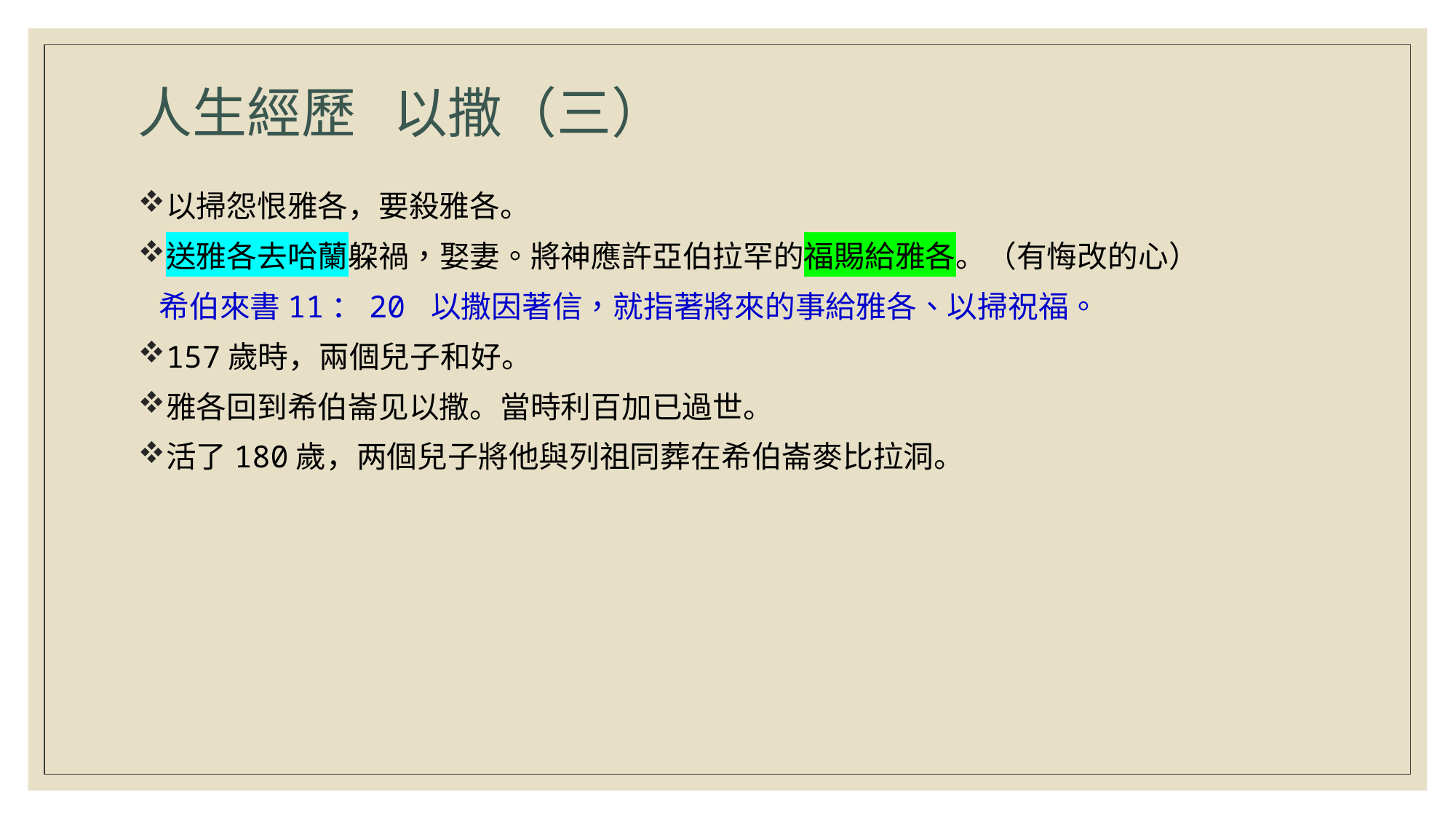

# 人生經歷   以撒（三）
以掃怨恨雅各，要殺雅各。
送雅各去哈蘭躱禍，娶妻。將神應許亞伯拉罕的福賜給雅各。（有悔改的心）
  希伯來書11：20 以撒因著信，就指著將來的事給雅各、以掃祝福。
157歲時，兩個兒子和好。
雅各回到希伯崙见以撒。當時利百加已過世。
活了180歲，两個兒子將他與列祖同葬在希伯崙麥比拉洞。